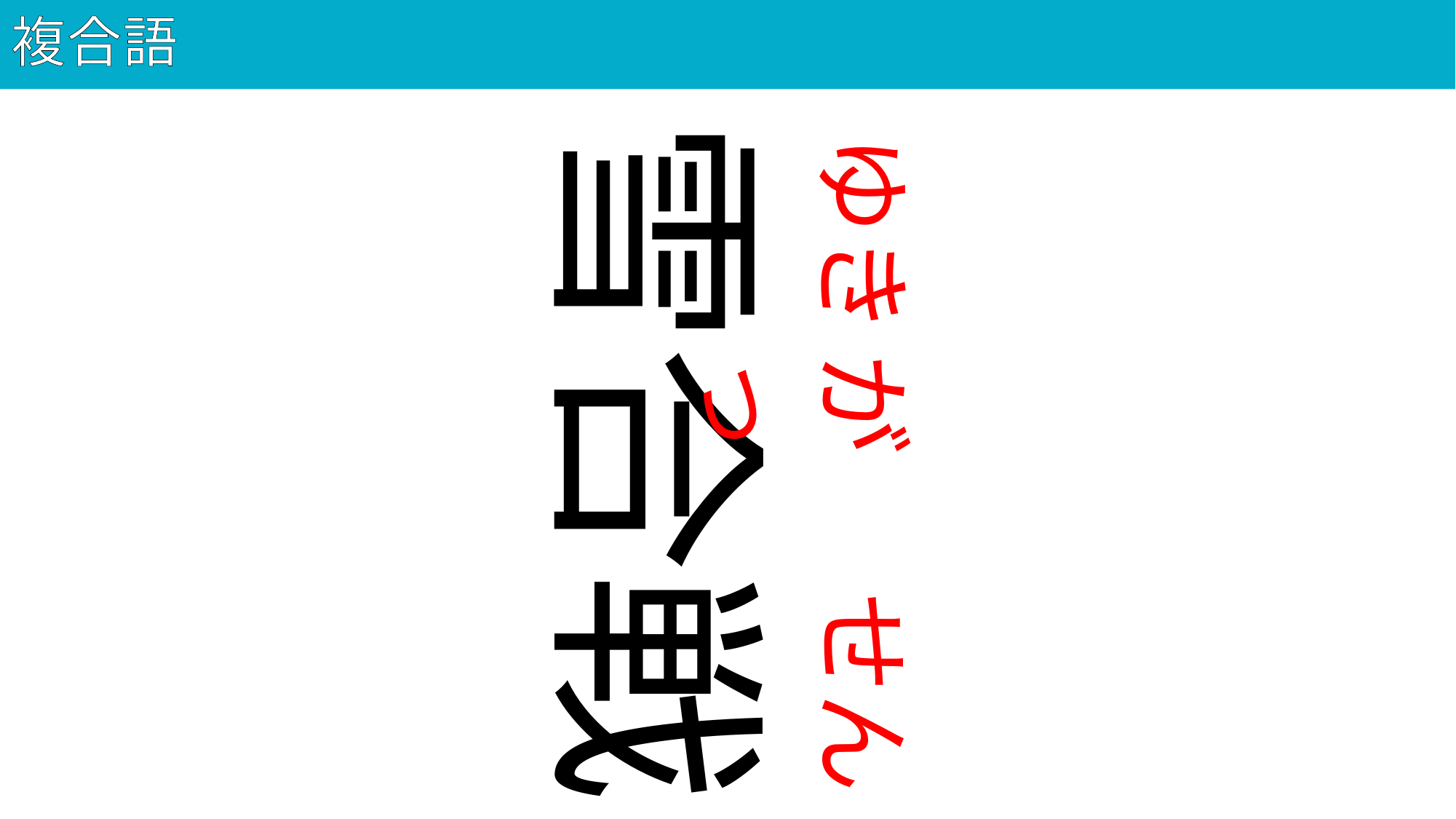

# 複合語
105
雪合戦
ゆき
がっ
せん